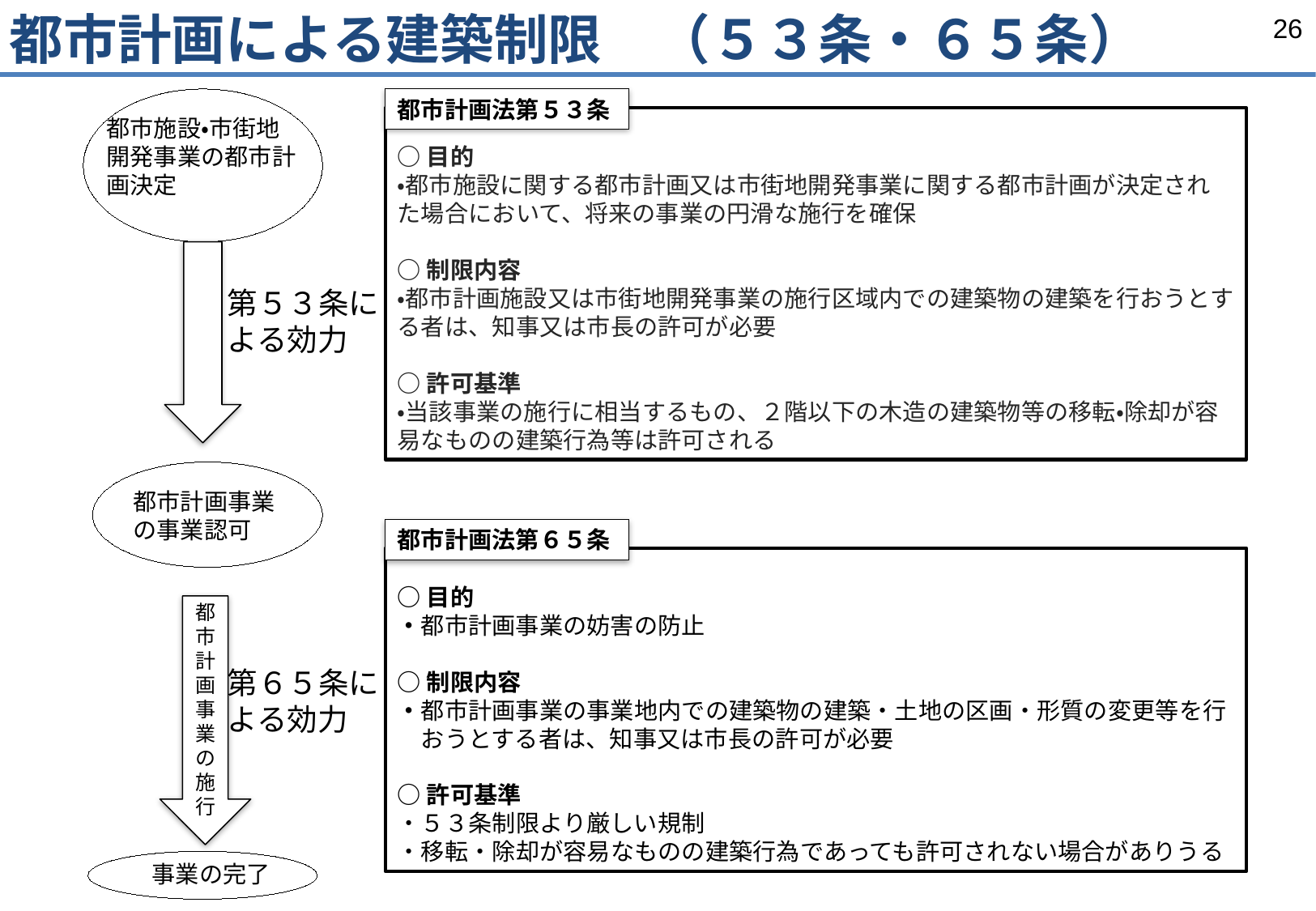

都市計画による建築制限　（５３条・６５条）
都市計画法第５３条

都市施設・市街地開発事業の都市計画決定

○目的
・都市施設に関する都市計画又は市街地開発事業に関する都市計画が決定された場合において、将来の事業の円滑な施行を確保

○制限内容
・都市計画施設又は市街地開発事業の施行区域内での建築物の建築を行おうとする者は、知事又は市長の許可が必要

○許可基準
・当該事業の施行に相当するもの、２階以下の木造の建築物等の移転・除却が容易なものの建築行為等は許可される

第５３条に
よる効力

都市計画事業
の事業認可
都市計画法第６５条

○目的
・都市計画事業の妨害の防止

○制限内容
・都市計画事業の事業地内での建築物の建築・土地の区画・形質の変更等を行おうとする者は、知事又は市長の許可が必要

○許可基準
・５３条制限より厳しい規制
・移転・除却が容易なものの建築行為であっても許可されない場合がありうる
都市計画事業の施行
第６５条に
よる効力

事業の完了